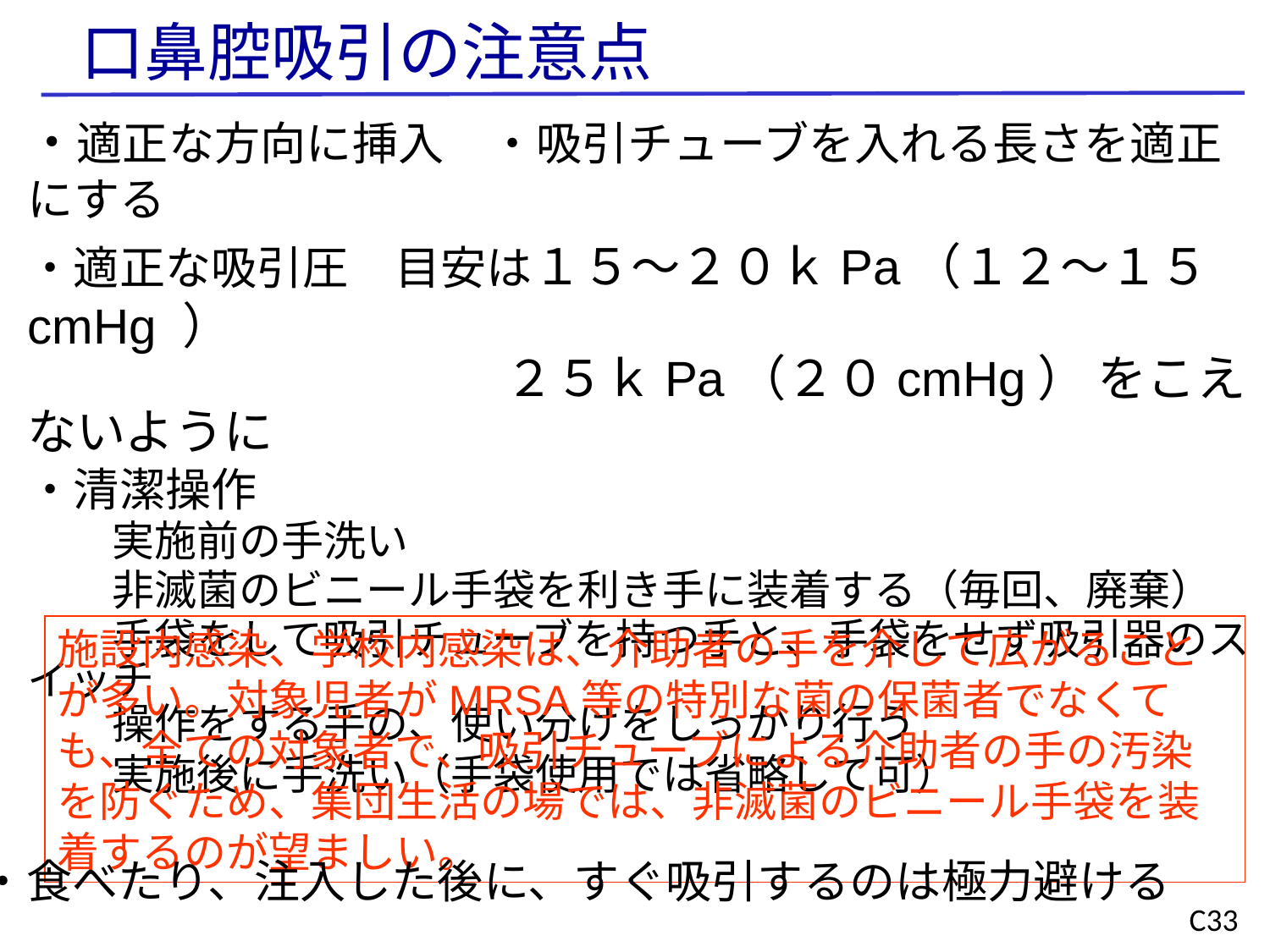

口鼻腔吸引の注意点

・適正な方向に挿入　・吸引チューブを入れる長さを適正にする
・適正な吸引圧　目安は１５～２０ｋPa（１２～１５cmHg ）
  　　　　　　　　　２５ｋPa（２０cmHg） をこえないように
・清潔操作
　　実施前の手洗い
　　非滅菌のビニール手袋を利き手に装着する（毎回、廃棄）
　　手袋をして吸引チューブを持つ手と、手袋をせず吸引器のスイッチ
　　操作をする手の、使い分けをしっかり行う
　　実施後に手洗い（手袋使用では省略して可）
施設内感染、学校内感染は、介助者の手を介して広がることが多い。対象児者がMRSA等の特別な菌の保菌者でなくても、全ての対象者で、吸引チューブによる介助者の手の汚染を防ぐため、集団生活の場では、非滅菌のビニール手袋を装着するのが望ましい。
・食べたり、注入した後に、すぐ吸引するのは極力避ける
C33